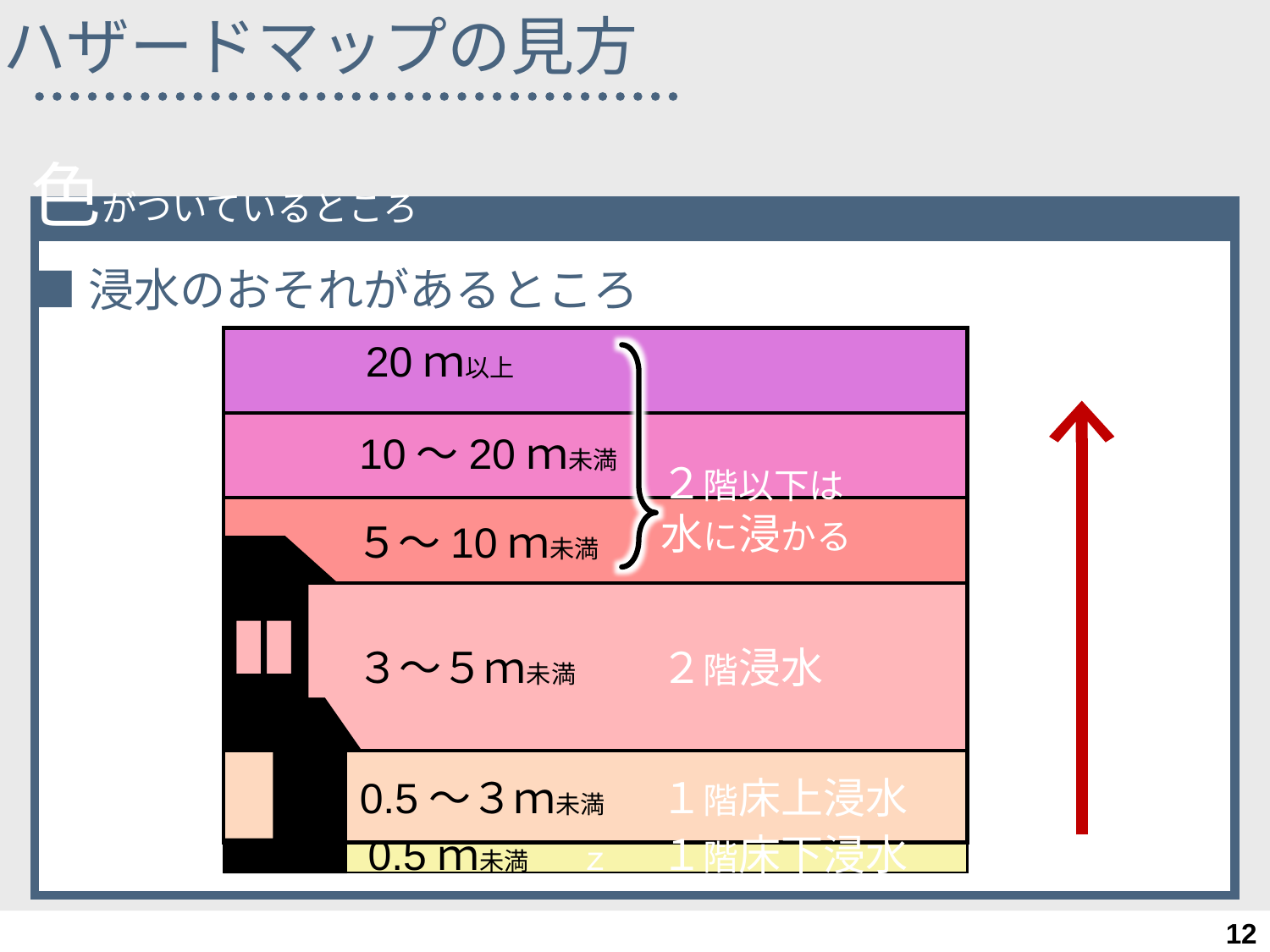

ハザードマップの見方
色がついているところ

■浸水のおそれがあるところ

深い
20ｍ以上

マップ
表示

10～20ｍ未満
２階以下は
水に浸かる

５～10ｍ未満

３～５ｍ未満
２階浸水

0.5～３ｍ未満
１階床上浸水
0.5ｍ未満
１階床下浸水
ｚ
12